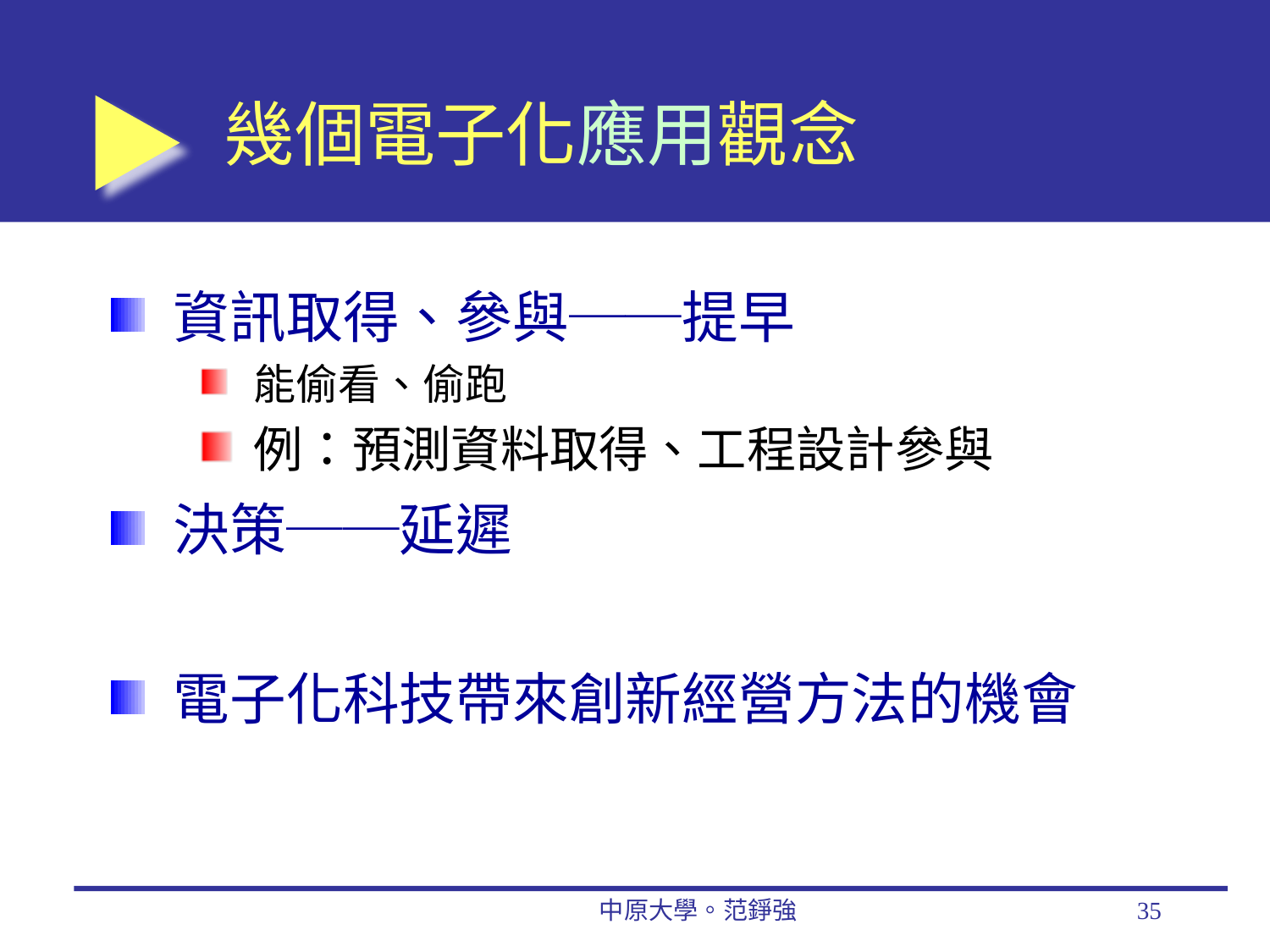

# 幾個電子化應用觀念
資訊取得、參與──提早
能偷看、偷跑
例：預測資料取得、工程設計參與
決策──延遲

電子化科技帶來創新經營方法的機會
中原大學。范錚強
35